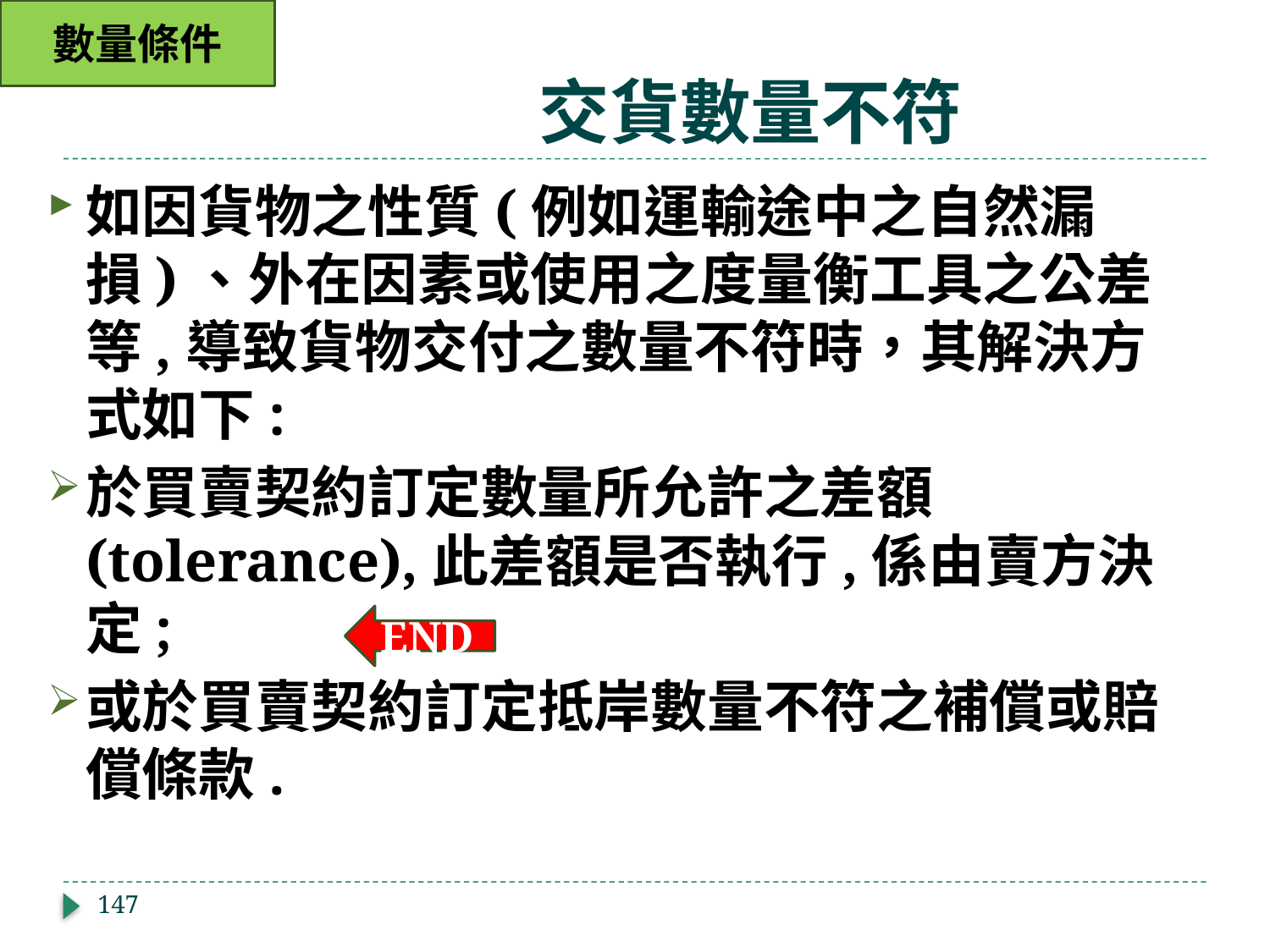

數量條件
# 交貨數量不符
如因貨物之性質(例如運輸途中之自然漏損)、外在因素或使用之度量衡工具之公差等,導致貨物交付之數量不符時，其解決方式如下:
於買賣契約訂定數量所允許之差額(tolerance),此差額是否執行,係由賣方決定;
或於買賣契約訂定抵岸數量不符之補償或賠償條款.
END
147